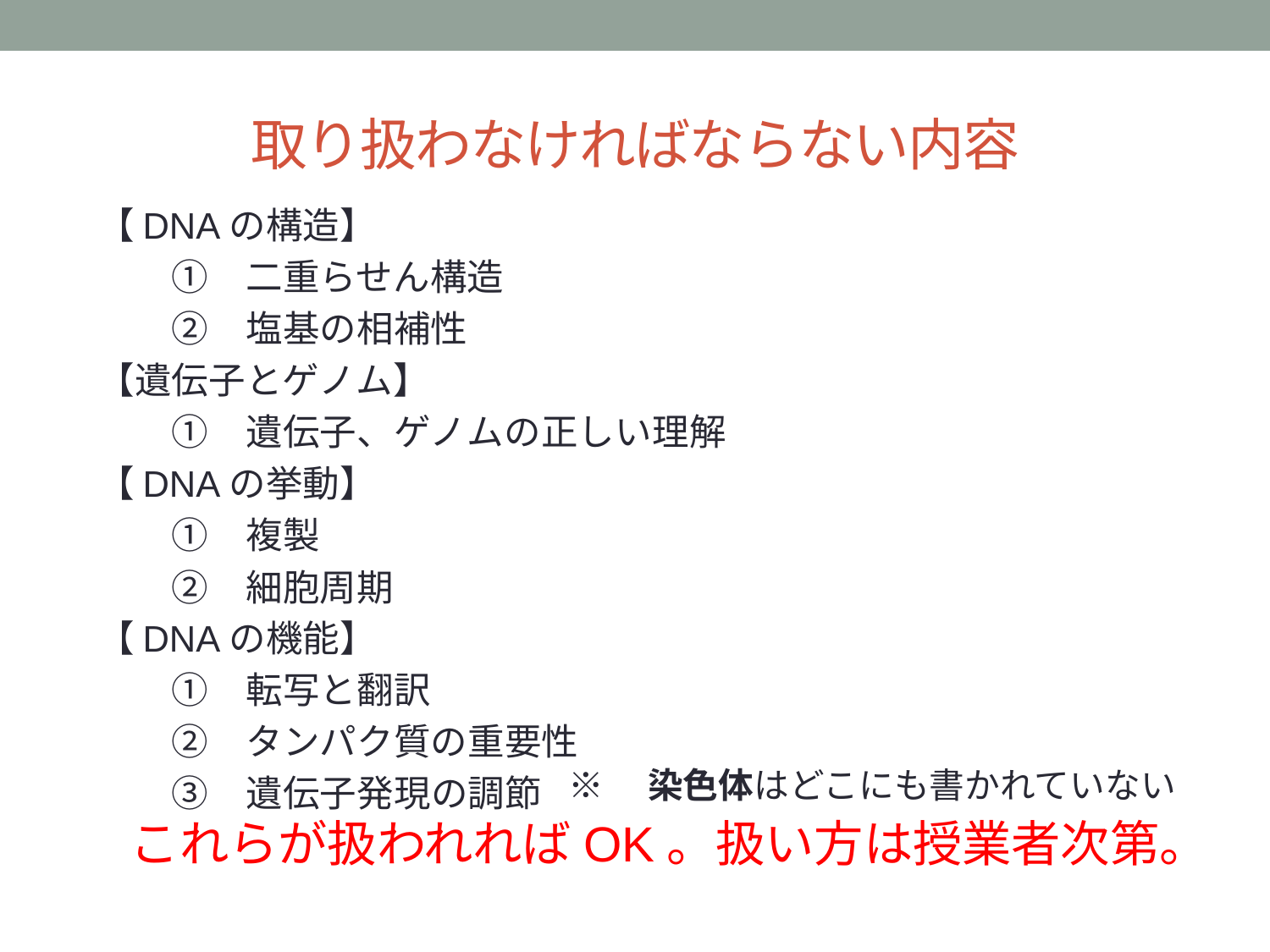

# 取り扱わなければならない内容
【DNAの構造】
　　①　二重らせん構造
　　②　塩基の相補性
【遺伝子とゲノム】
　　①　遺伝子、ゲノムの正しい理解
【DNAの挙動】
　　①　複製
　　②　細胞周期
【DNAの機能】
　　①　転写と翻訳
　　②　タンパク質の重要性
　　③　遺伝子発現の調節
※　染色体はどこにも書かれていない
これらが扱われればOK。扱い方は授業者次第。